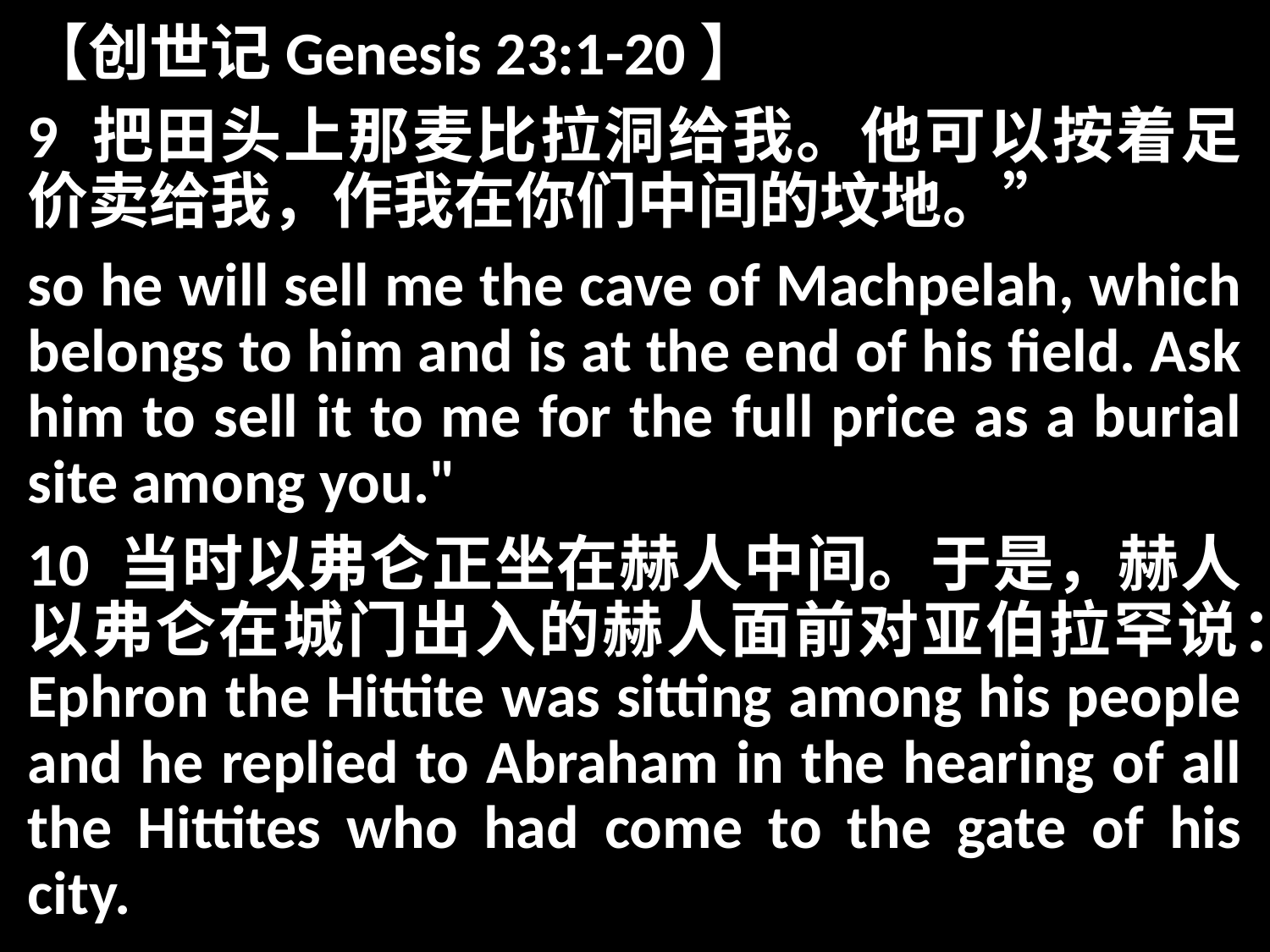

【创世记Genesis 23:1-20】
9 把田头上那麦比拉洞给我。他可以按着足价卖给我，作我在你们中间的坟地。”
so he will sell me the cave of Machpelah, which belongs to him and is at the end of his field. Ask him to sell it to me for the full price as a burial site among you."
10 当时以弗仑正坐在赫人中间。于是，赫人以弗仑在城门出入的赫人面前对亚伯拉罕说：Ephron the Hittite was sitting among his people and he replied to Abraham in the hearing of all the Hittites who had come to the gate of his city.